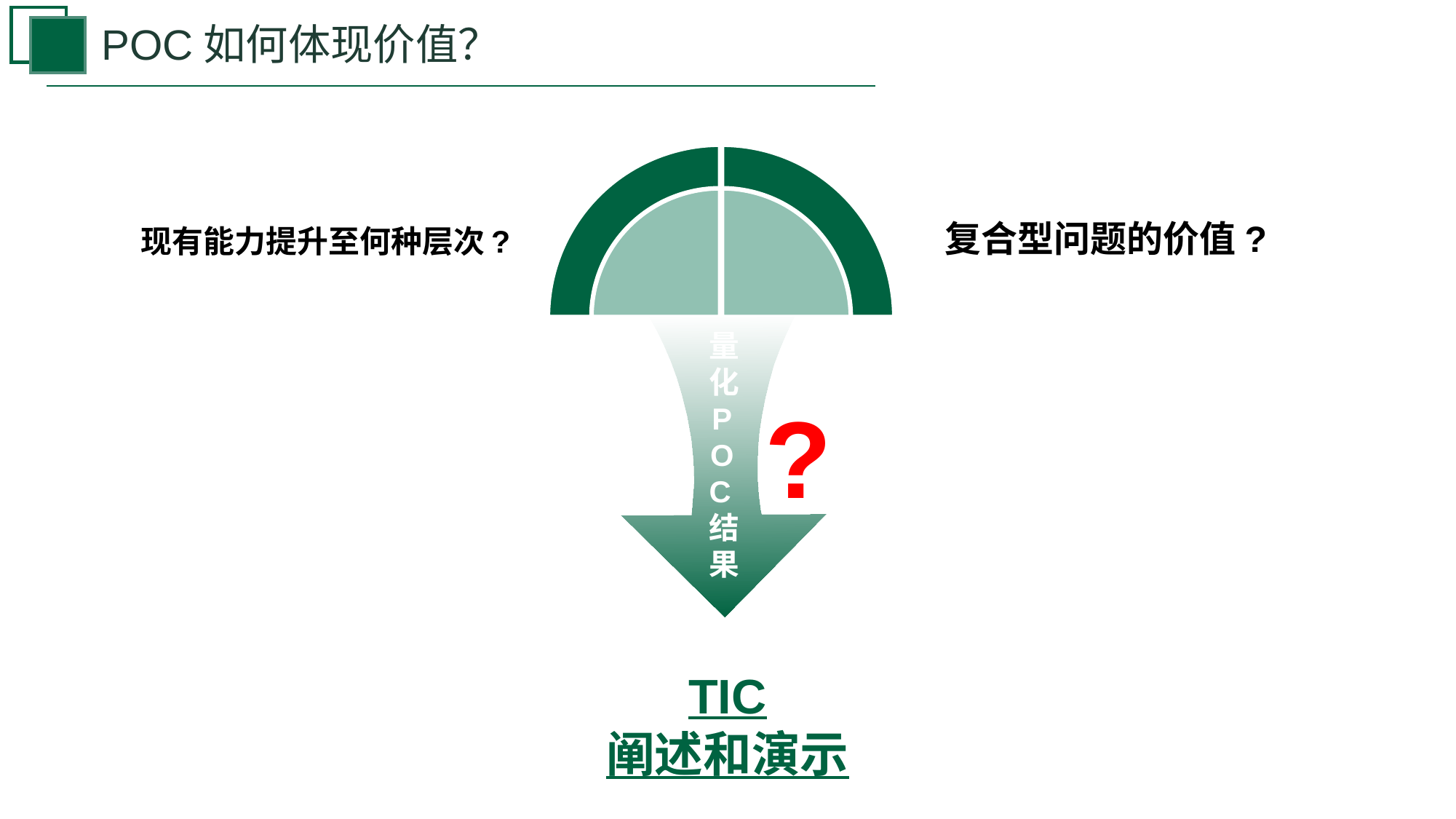

POC如何体现价值？

复合型问题的价值?

现有能力提升至何种层次?

量化POC结果
?
TIC
阐述和演示